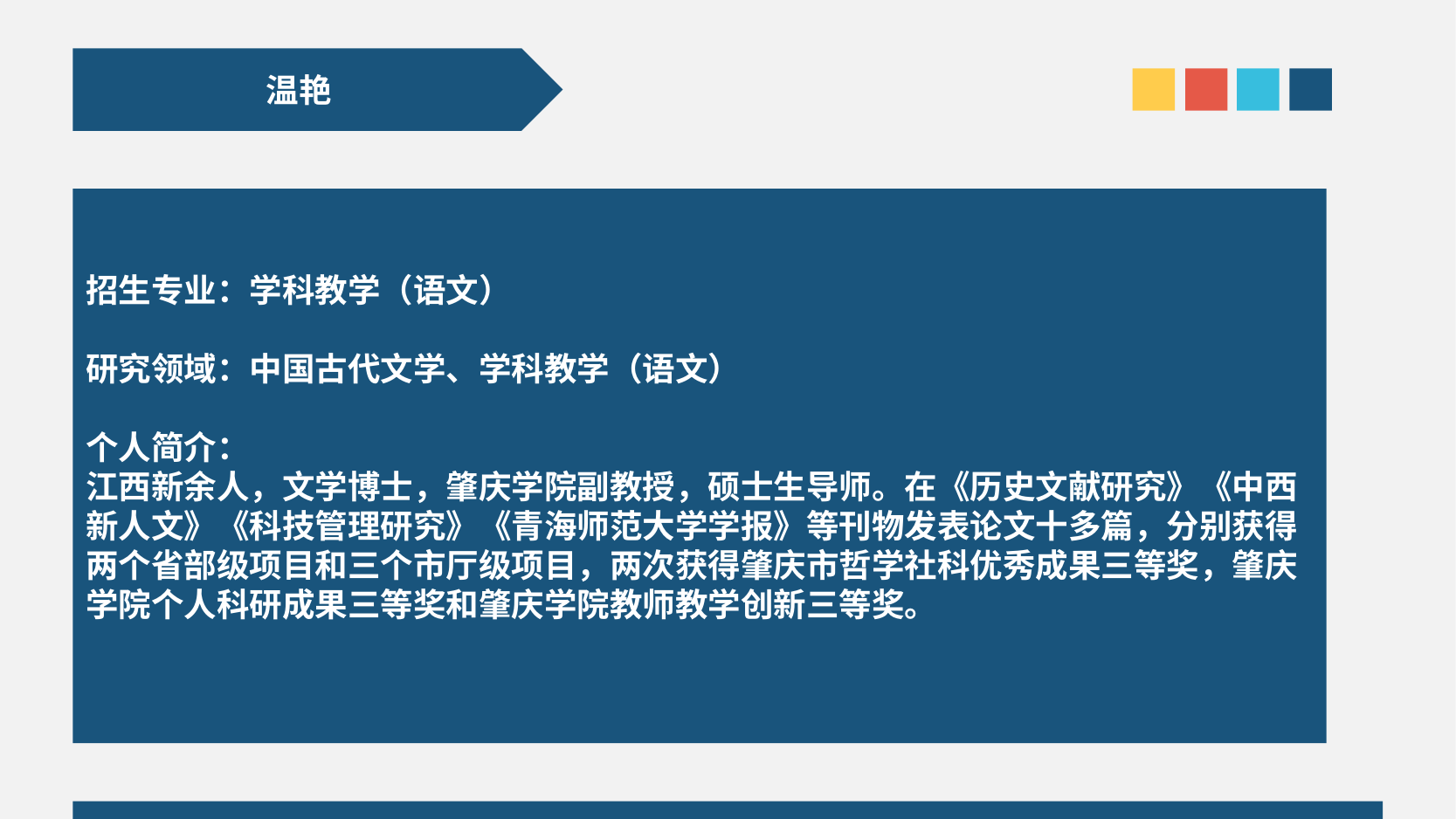

温艳

招生专业：学科教学（语文）

研究领域：中国古代文学、学科教学（语文）

个人简介：
江西新余人，文学博士，肇庆学院副教授，硕士生导师。在《历史文献研究》《中西新人文》《科技管理研究》《青海师范大学学报》等刊物发表论文十多篇，分别获得两个省部级项目和三个市厅级项目，两次获得肇庆市哲学社科优秀成果三等奖，肇庆学院个人科研成果三等奖和肇庆学院教师教学创新三等奖。